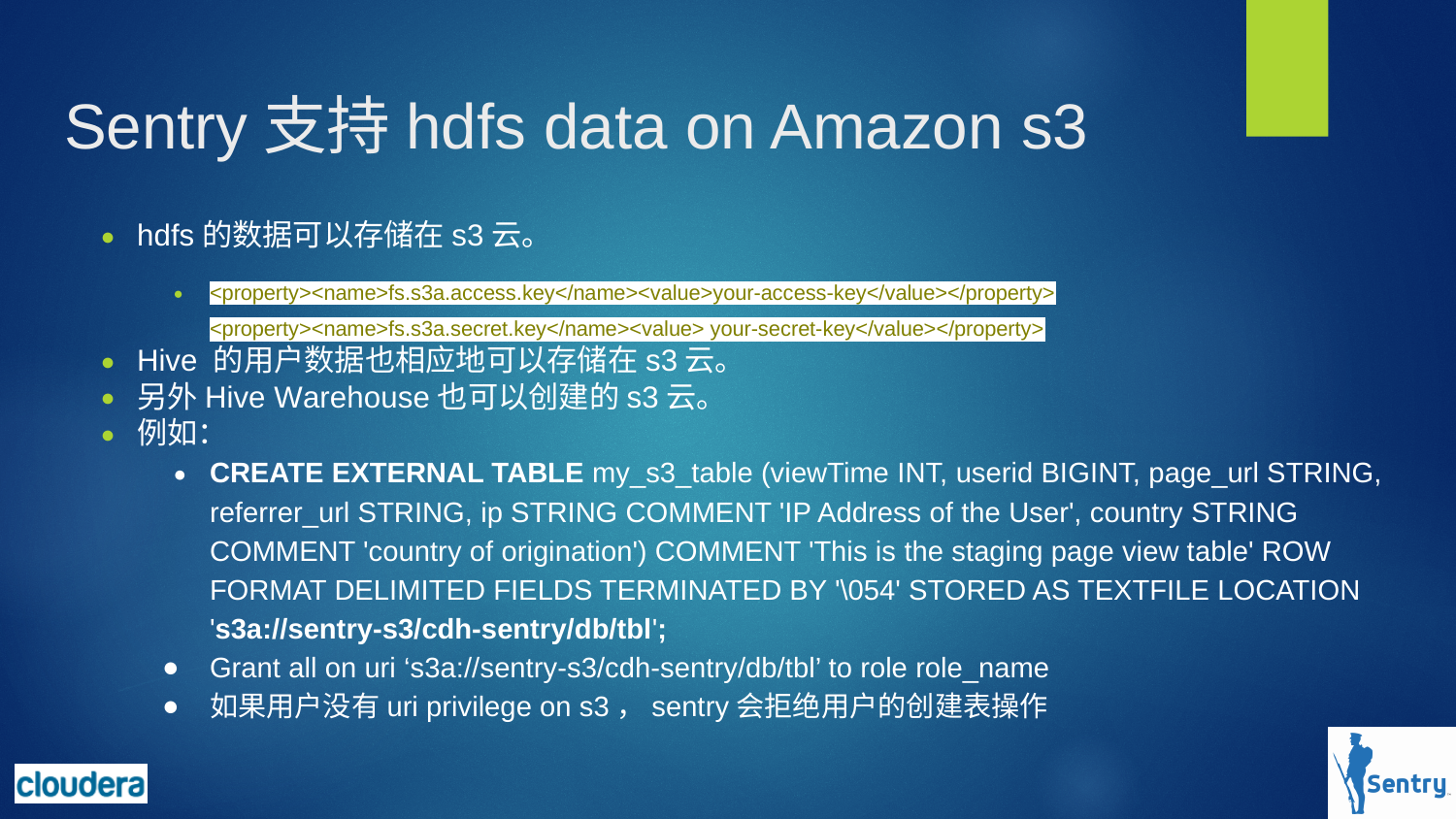

# Sentry支持hdfs data on Amazon s3
hdfs的数据可以存储在s3云。
<property><name>fs.s3a.access.key</name><value>your-access-key</value></property> <property><name>fs.s3a.secret.key</name><value> your-secret-key</value></property>
Hive 的用户数据也相应地可以存储在s3云。
另外Hive Warehouse也可以创建的s3云。
例如：
CREATE EXTERNAL TABLE my_s3_table (viewTime INT, userid BIGINT, page_url STRING, referrer_url STRING, ip STRING COMMENT 'IP Address of the User', country STRING COMMENT 'country of origination') COMMENT 'This is the staging page view table' ROW FORMAT DELIMITED FIELDS TERMINATED BY '\054' STORED AS TEXTFILE LOCATION 's3a://sentry-s3/cdh-sentry/db/tbl';
Grant all on uri ‘s3a://sentry-s3/cdh-sentry/db/tbl’ to role role_name
如果用户没有uri privilege on s3，sentry会拒绝用户的创建表操作